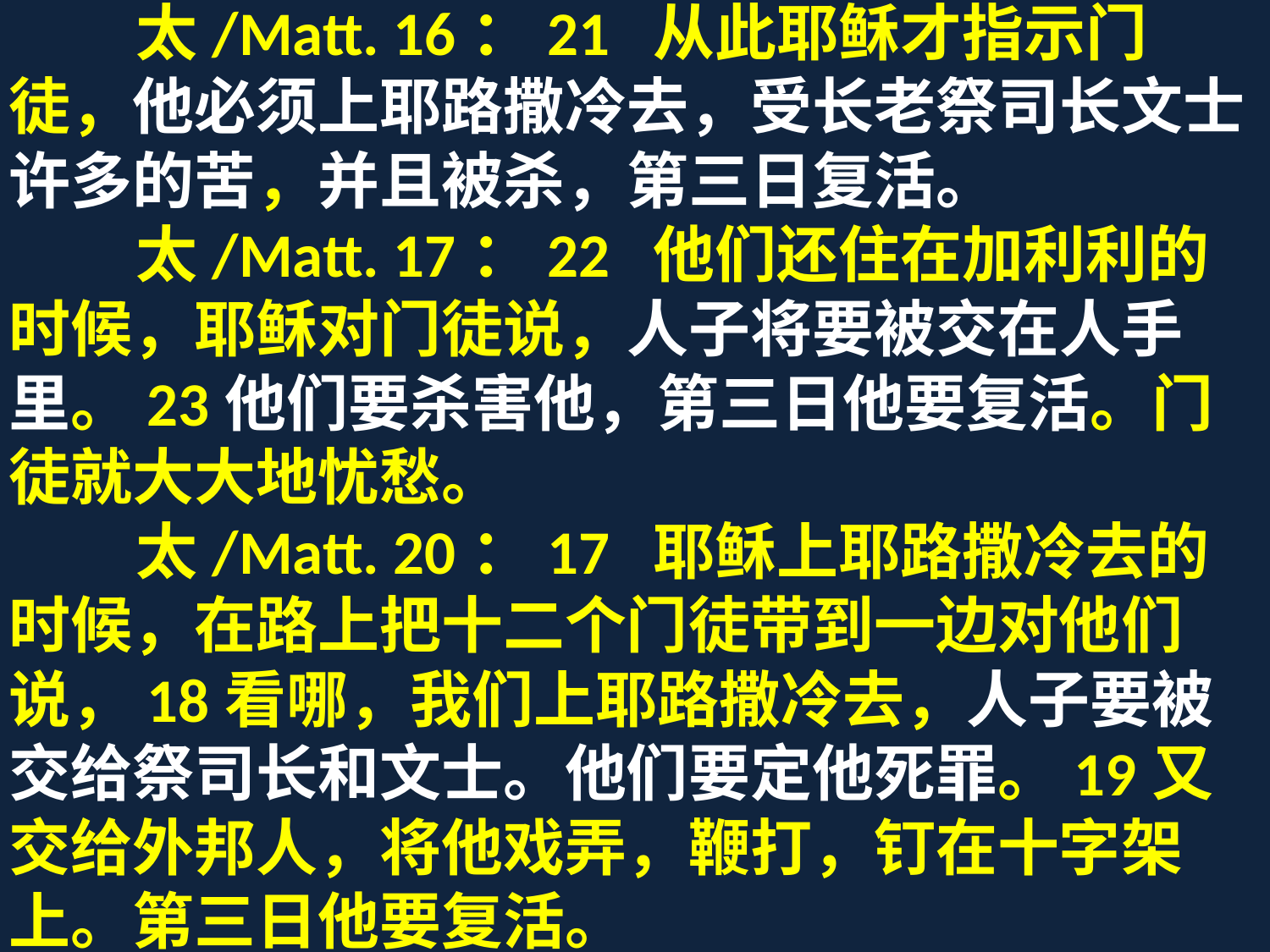

# 太/Matt. 16：21  从此耶稣才指示门徒，他必须上耶路撒冷去，受长老祭司长文士许多的苦，并且被杀，第三日复活。 太/Matt. 17：22  他们还住在加利利的时候，耶稣对门徒说，人子将要被交在人手里。23他们要杀害他，第三日他要复活。门徒就大大地忧愁。 太/Matt. 20：17  耶稣上耶路撒冷去的时候，在路上把十二个门徒带到一边对他们说，18看哪，我们上耶路撒冷去，人子要被交给祭司长和文士。他们要定他死罪。19又交给外邦人，将他戏弄，鞭打，钉在十字架上。第三日他要复活。